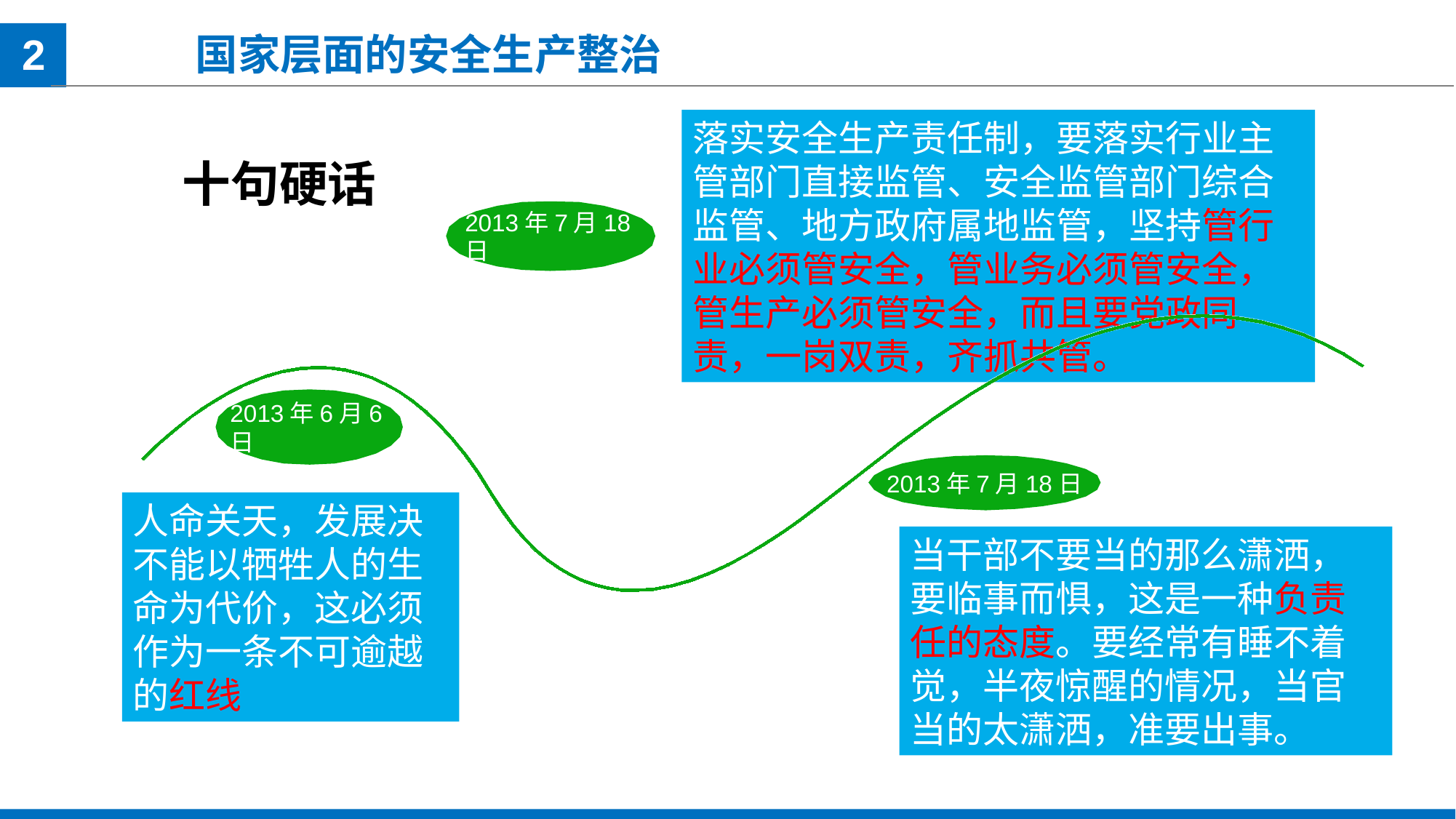

2
国家层面的安全生产整治
落实安全生产责任制，要落实行业主管部门直接监管、安全监管部门综合监管、地方政府属地监管，坚持管行业必须管安全，管业务必须管安全，管生产必须管安全，而且要党政同责，一岗双责，齐抓共管。
十句硬话
2013年7月18日

2013年6月6日
2013年7月18日
人命关天，发展决不能以牺牲人的生命为代价，这必须作为一条不可逾越的红线
当干部不要当的那么潇洒，要临事而惧，这是一种负责任的态度。要经常有睡不着觉，半夜惊醒的情况，当官当的太潇洒，准要出事。